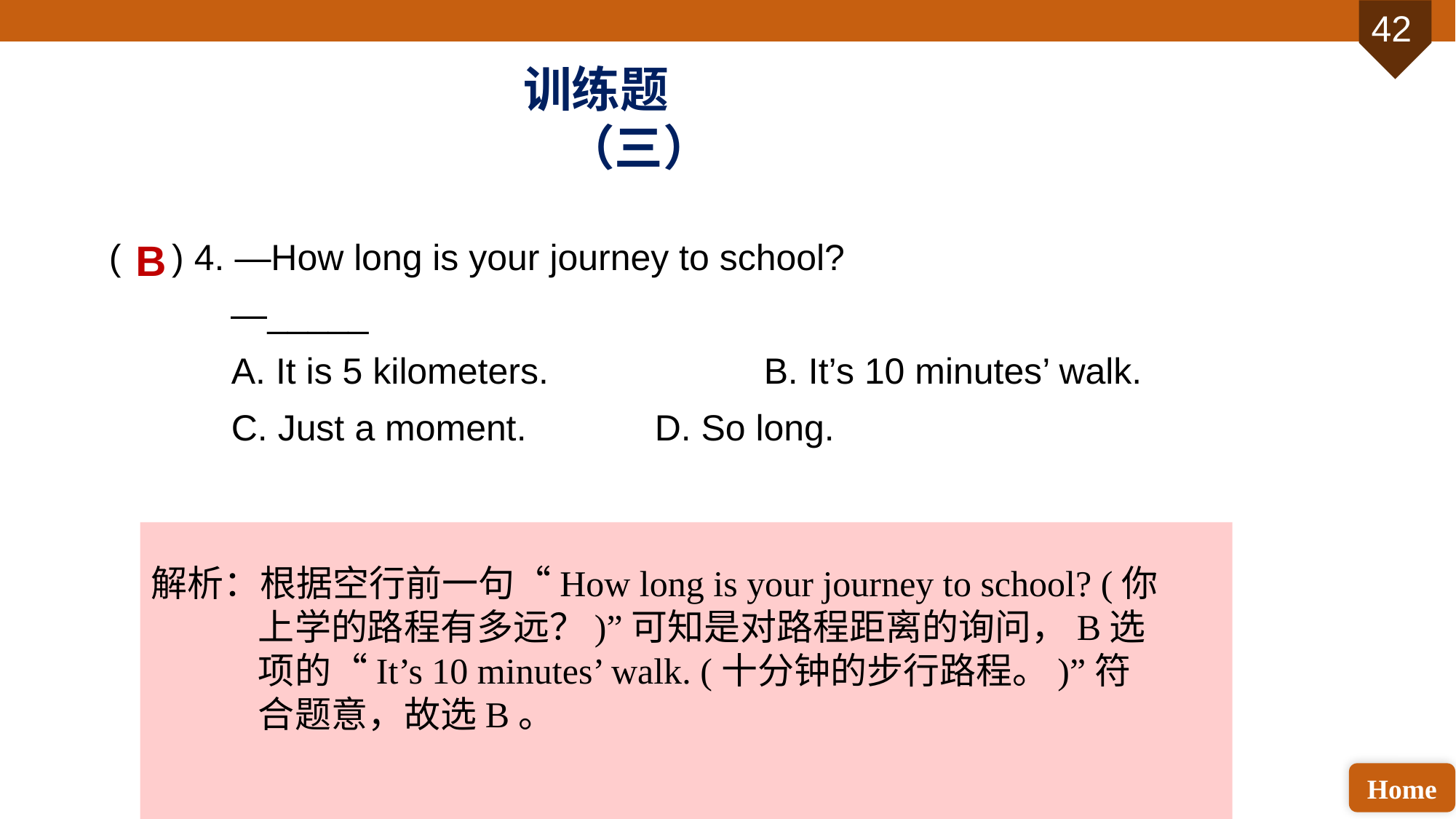

训练题（三）
(     ) 4. —How long is your journey to school?
            —_____
            A. It is 5 kilometers. 		B. It’s 10 minutes’ walk.
            C. Just a moment. 		D. So long.
B

解析：根据空行前一句“How long is your journey to school? (你上学的路程有多远？)”可知是对路程距离的询问，B选项的“It’s 10 minutes’ walk. (十分钟的步行路程。)”符合题意，故选B。